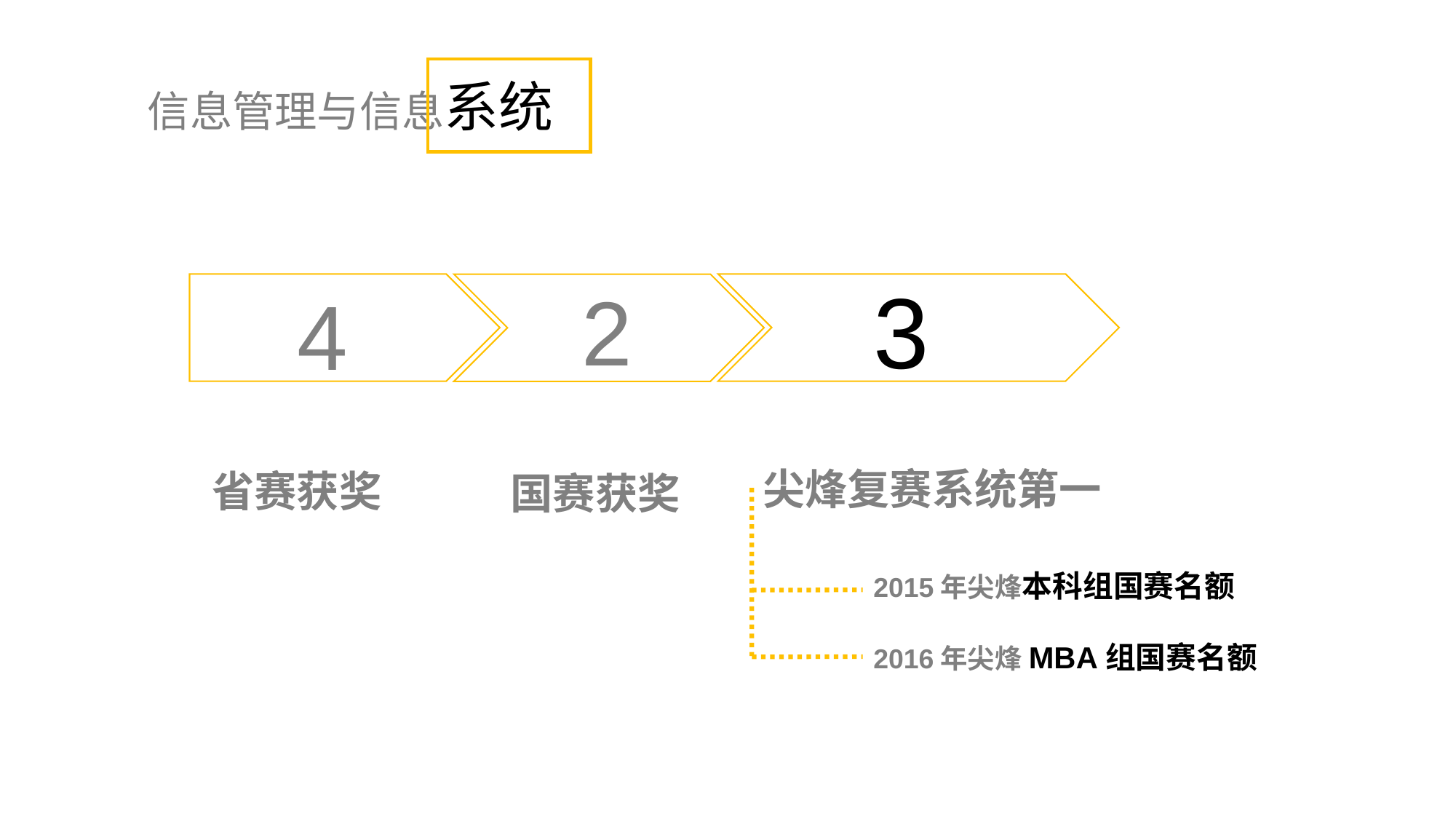

信息管理与信息系统
3
2

4

尖烽复赛系统第一
省赛获奖
国赛获奖
2015年尖烽本科组国赛名额
2016年尖烽MBA组国赛名额